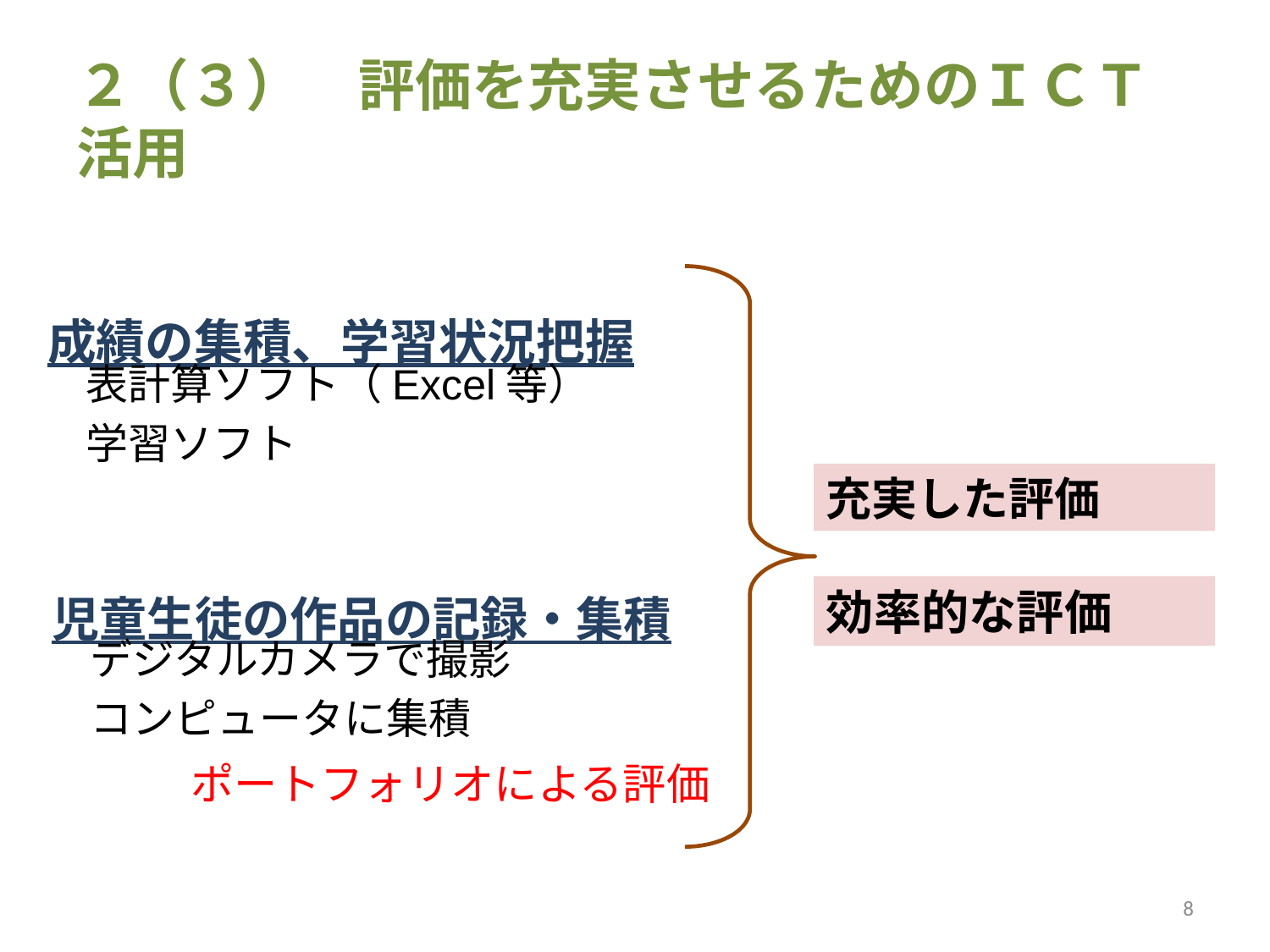

# ２（３）　評価を充実させるためのＩＣＴ活用
成績の集積、学習状況把握

表計算ソフト（Excel等）
学習ソフト
充実した評価
児童生徒の作品の記録・集積
効率的な評価
デジタルカメラで撮影
コンピュータに集積
ポートフォリオによる評価
8